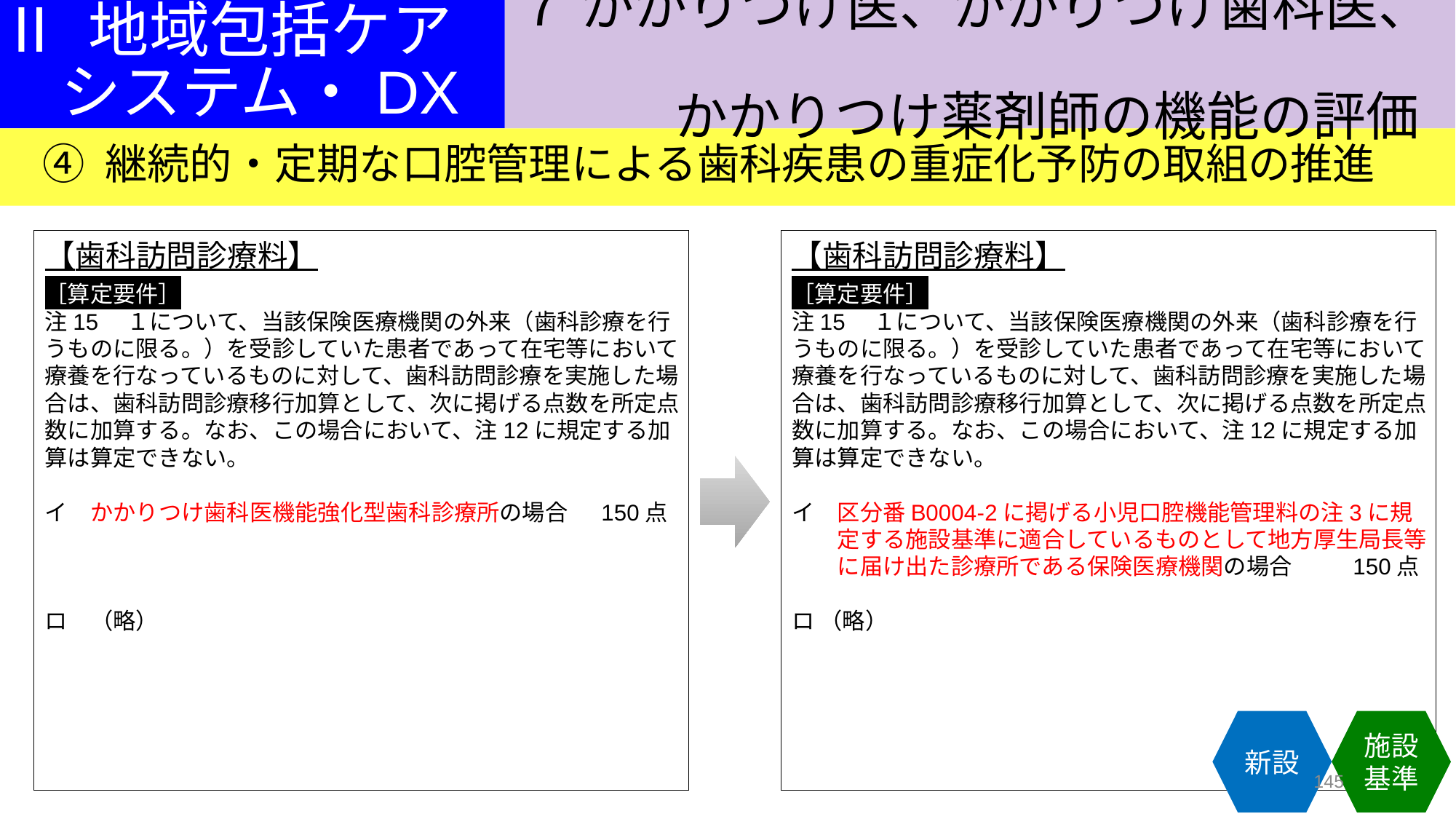

７ かかりつけ医、かかりつけ歯科医、
　　　かかりつけ薬剤師の機能の評価
Ⅱ 地域包括ケア
　システム・DX
④ 継続的・定期な口腔管理による歯科疾患の重症化予防の取組の推進
【歯科訪問診療料】

［算定要件］
注15　１について、当該保険医療機関の外来（歯科診療を行うものに限る。）を受診していた患者であって在宅等において療養を行なっているものに対して、歯科訪問診療を実施した場合は、歯科訪問診療移行加算として、次に掲げる点数を所定点数に加算する。なお、この場合において、注12に規定する加算は算定できない。

イ　かかりつけ歯科医機能強化型歯科診療所の場合　 150点

ロ　（略）
【歯科訪問診療料】

［算定要件］
注15　１について、当該保険医療機関の外来（歯科診療を行うものに限る。）を受診していた患者であって在宅等において療養を行なっているものに対して、歯科訪問診療を実施した場合は、歯科訪問診療移行加算として、次に掲げる点数を所定点数に加算する。なお、この場合において、注12に規定する加算は算定できない。

イ　区分番B0004-2に掲げる小児口腔機能管理料の注3に規
　　定する施設基準に適合しているものとして地方厚生局長等
　　に届け出た診療所である保険医療機関の場合　  　150点

ロ （略）

新設
施設基準
145